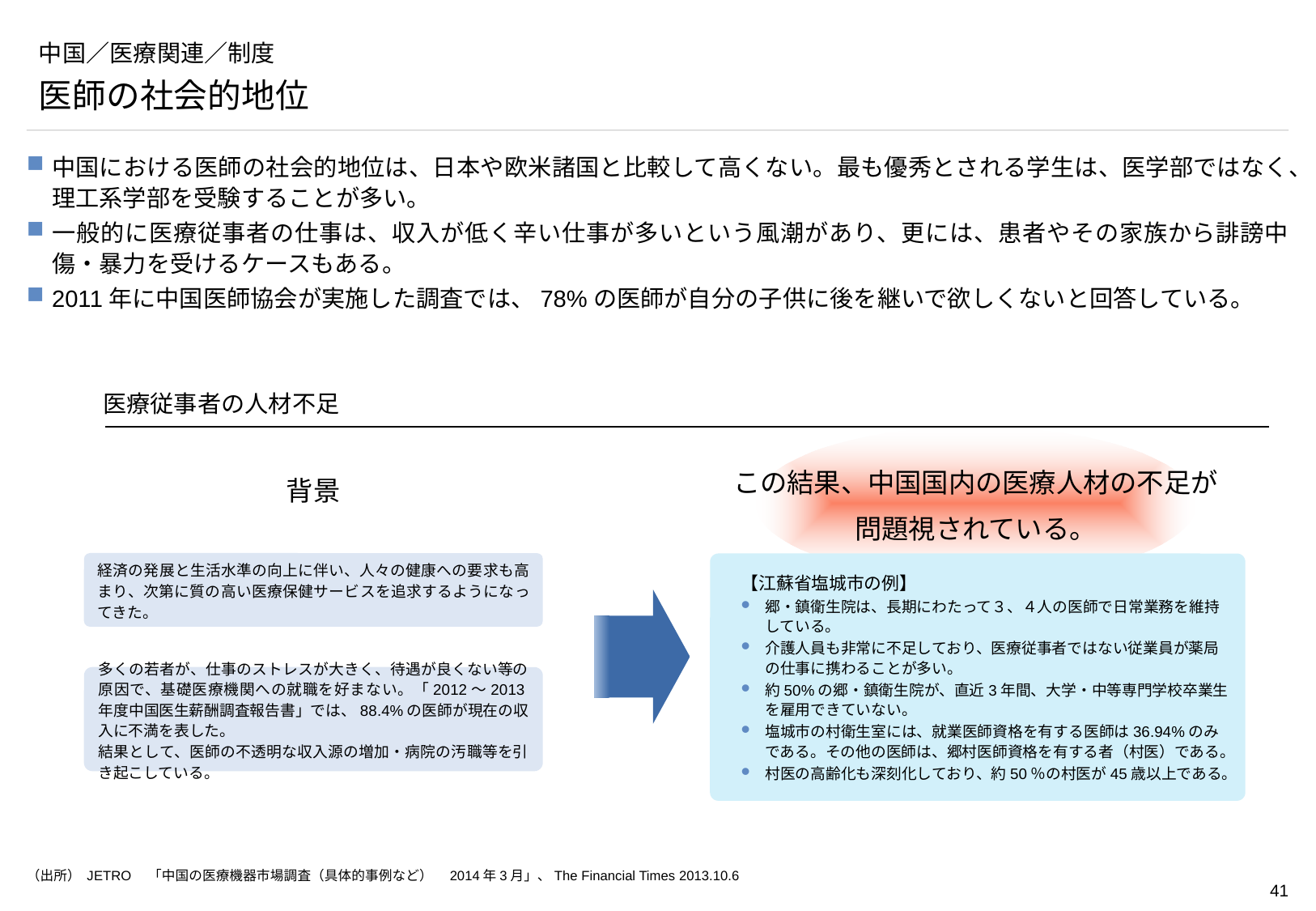

# 中国／医療関連／制度
医師の社会的地位
中国における医師の社会的地位は、日本や欧米諸国と比較して高くない。最も優秀とされる学生は、医学部ではなく、理工系学部を受験することが多い。
一般的に医療従事者の仕事は、収入が低く辛い仕事が多いという風潮があり、更には、患者やその家族から誹謗中傷・暴力を受けるケースもある。
2011年に中国医師協会が実施した調査では、78%の医師が自分の子供に後を継いで欲しくないと回答している。
医療従事者の人材不足
この結果、中国国内の医療人材の不足が
問題視されている。
背景
経済の発展と生活水準の向上に伴い、人々の健康への要求も高まり、次第に質の高い医療保健サービスを追求するようになってきた。
【江蘇省塩城市の例】
郷・鎮衛生院は、長期にわたって３、４人の医師で日常業務を維持している。
介護人員も非常に不足しており、医療従事者ではない従業員が薬局の仕事に携わることが多い。
約50%の郷・鎮衛生院が、直近3年間、大学・中等専門学校卒業生を雇用できていない。
塩城市の村衛生室には、就業医師資格を有する医師は36.94%のみである。その他の医師は、郷村医師資格を有する者（村医）である。
村医の高齢化も深刻化しており、約50％の村医が45歳以上である。

多くの若者が、仕事のストレスが大きく、待遇が良くない等の原因で、基礎医療機関への就職を好まない。「2012～2013年度中国医生薪酬調査報告書」では、88.4%の医師が現在の収入に不満を表した。
結果として、医師の不透明な収入源の増加・病院の汚職等を引き起こしている。
（出所） JETRO　「中国の医療機器市場調査（具体的事例など）　2014年3月」、The Financial Times 2013.10.6